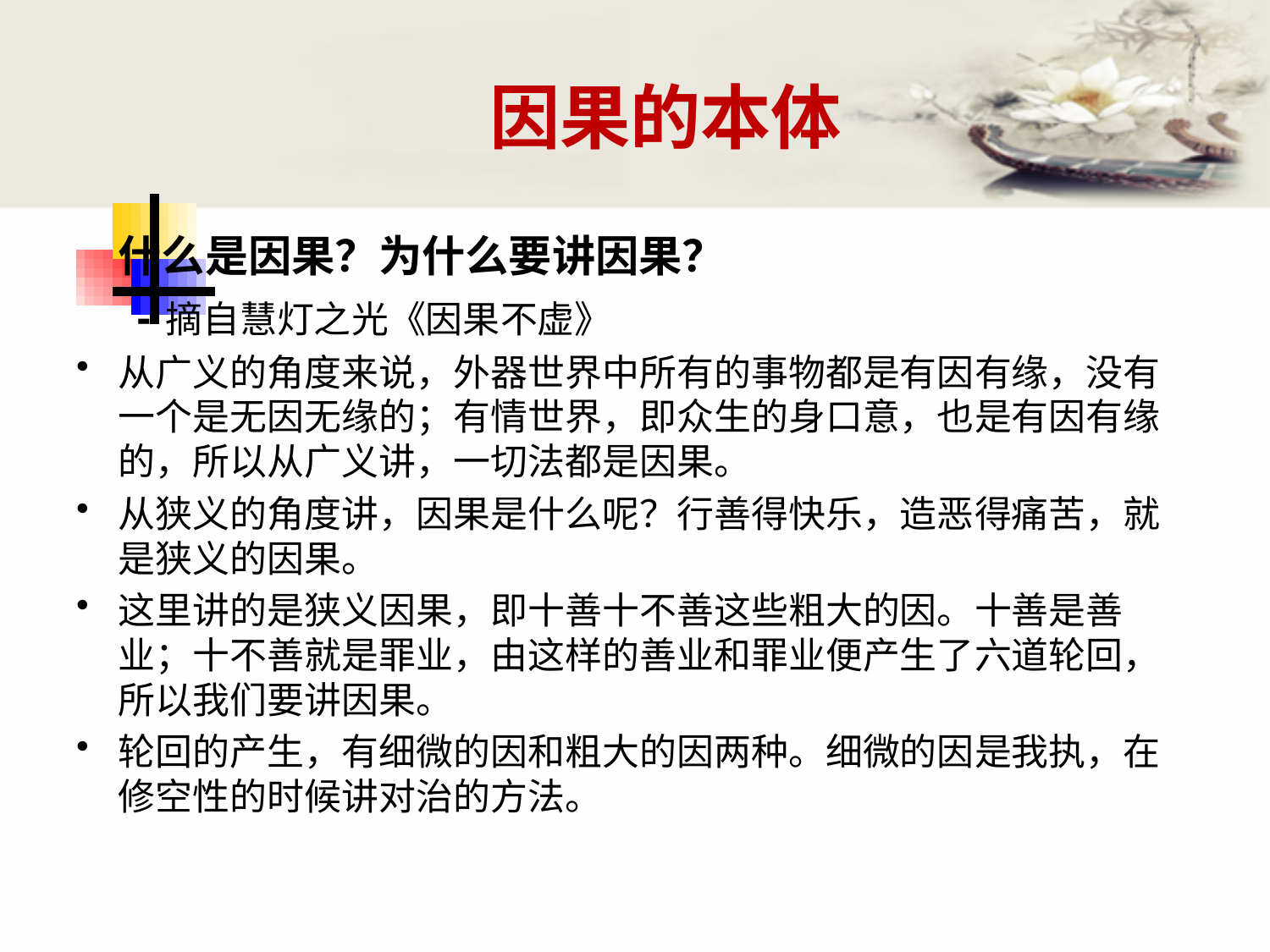

# 因果的本体
什么是因果？为什么要讲因果？
     - 摘自慧灯之光《因果不虚》
从广义的角度来说，外器世界中所有的事物都是有因有缘，没有一个是无因无缘的；有情世界，即众生的身口意，也是有因有缘的，所以从广义讲，一切法都是因果。
从狭义的角度讲，因果是什么呢？行善得快乐，造恶得痛苦，就是狭义的因果。
这里讲的是狭义因果，即十善十不善这些粗大的因。十善是善业；十不善就是罪业，由这样的善业和罪业便产生了六道轮回，所以我们要讲因果。
轮回的产生，有细微的因和粗大的因两种。细微的因是我执，在修空性的时候讲对治的方法。